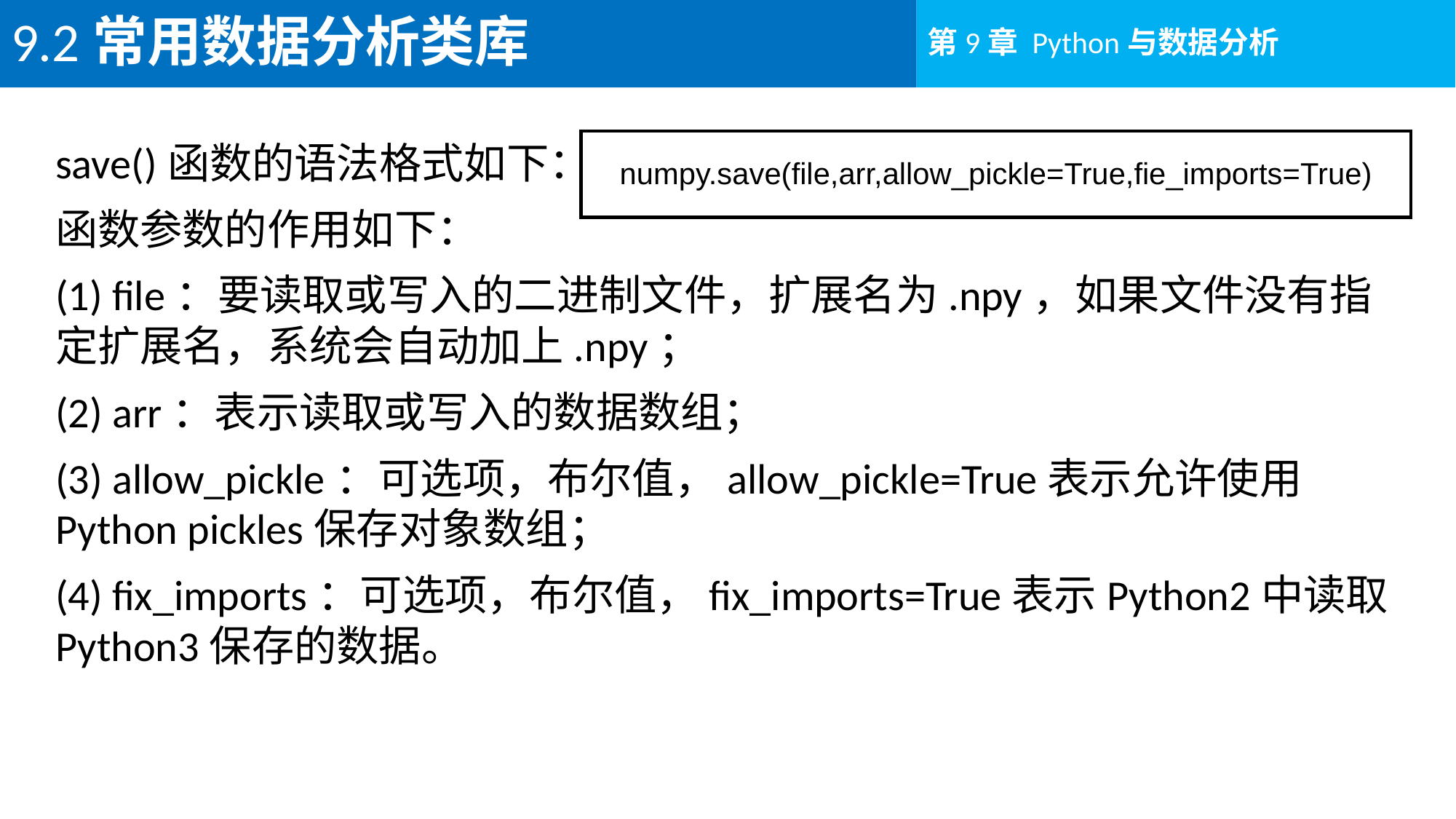

# 9.2常用数据分析类库
save()函数的语法格式如下：
函数参数的作用如下：
(1) file：要读取或写入的二进制文件，扩展名为.npy，如果文件没有指定扩展名，系统会自动加上.npy；
(2) arr：表示读取或写入的数据数组；
(3) allow_pickle：可选项，布尔值，allow_pickle=True表示允许使用Python pickles保存对象数组；
(4) fix_imports：可选项，布尔值，fix_imports=True表示Python2中读取Python3保存的数据。

numpy.save(file,arr,allow_pickle=True,fie_imports=True)